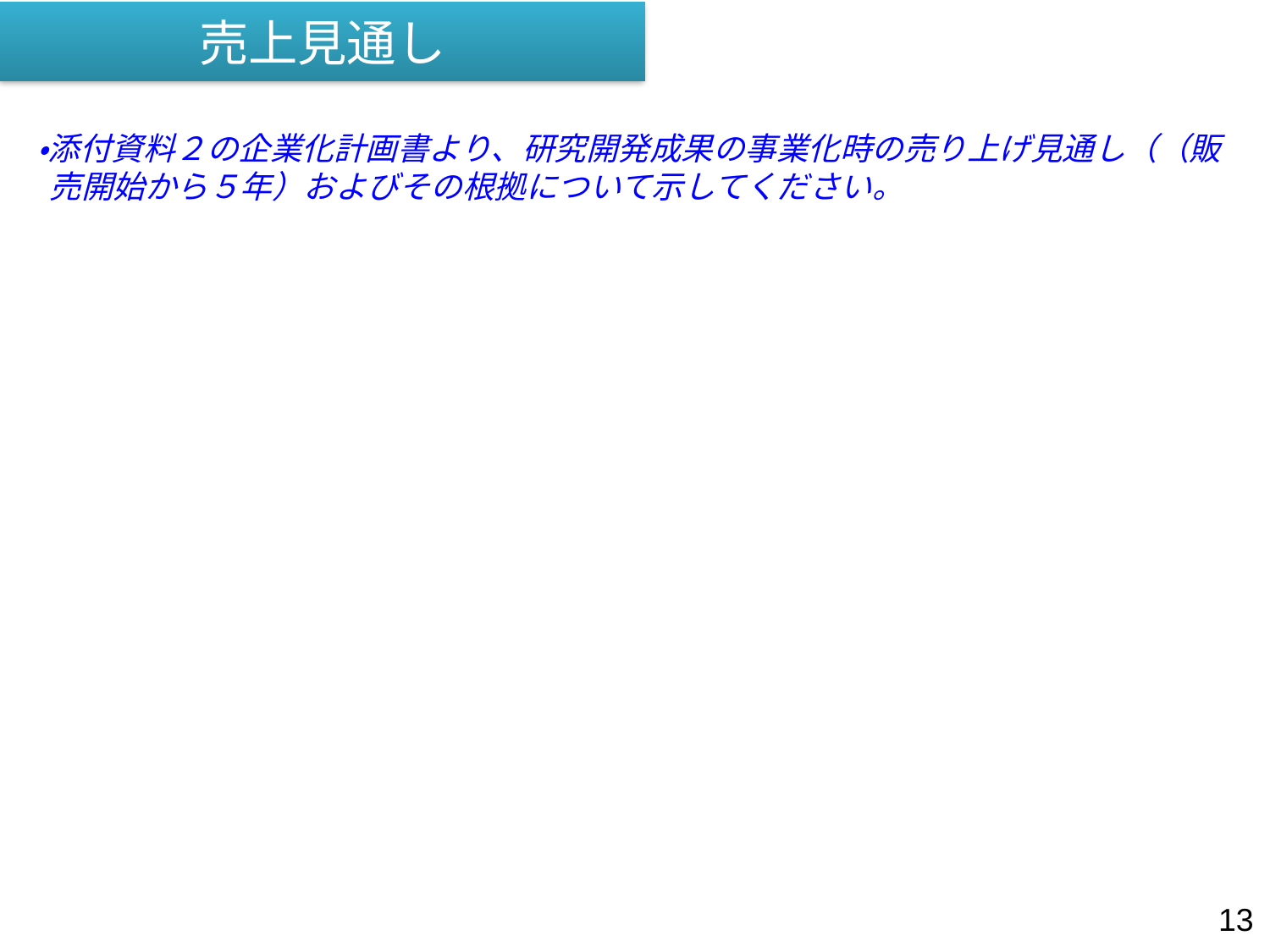

# 売上見通し
・添付資料２の企業化計画書より、研究開発成果の事業化時の売り上げ見通し（（販売開始から５年）およびその根拠について示してください。
13